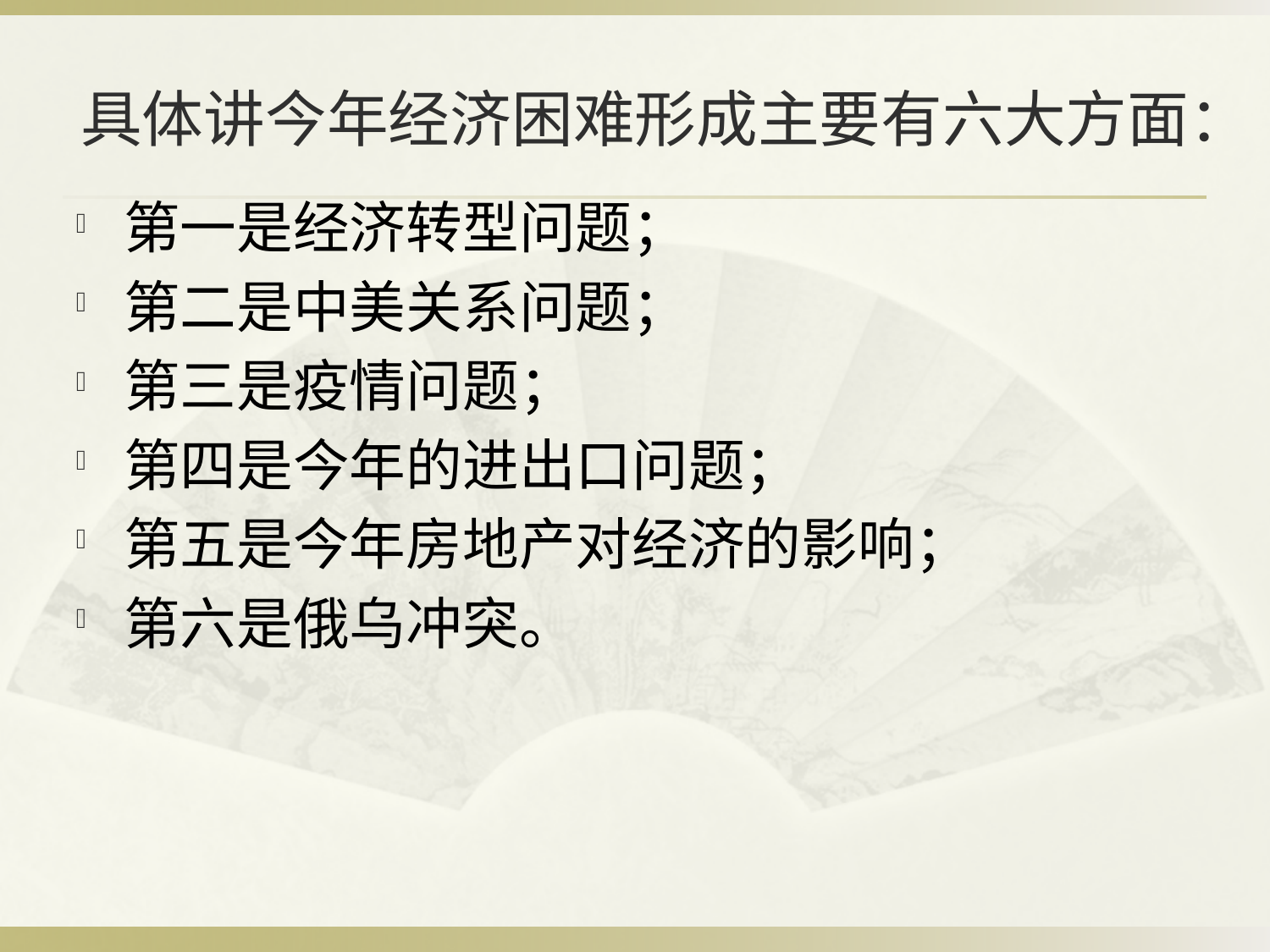

# 具体讲今年经济困难形成主要有六大方面：
第一是经济转型问题；
第二是中美关系问题；
第三是疫情问题；
第四是今年的进出口问题；
第五是今年房地产对经济的影响；
第六是俄乌冲突。